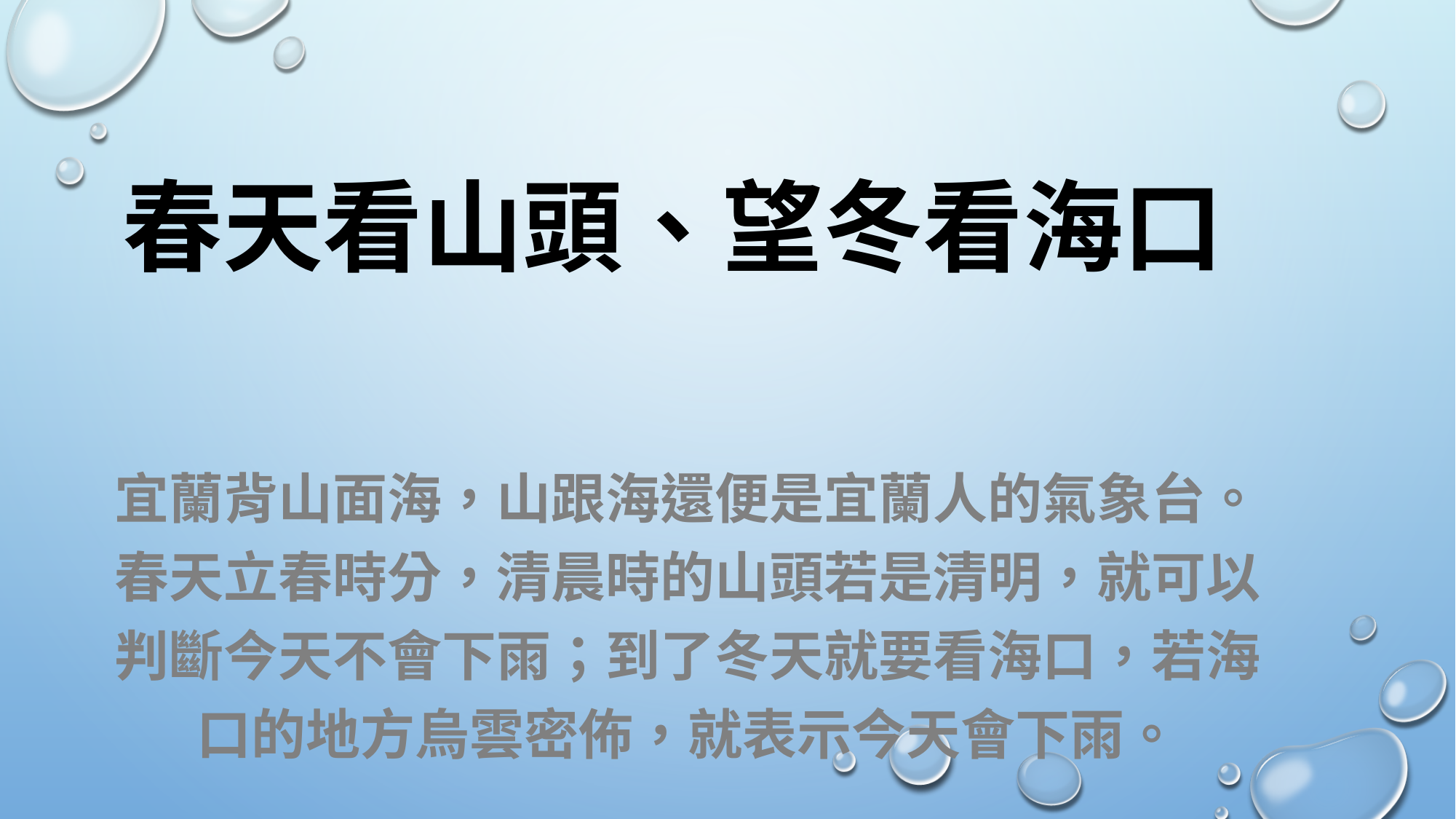

# 春天看山頭、望冬看海口
宜蘭背山面海，山跟海還便是宜蘭人的氣象台。春天立春時分，清晨時的山頭若是清明，就可以判斷今天不會下雨；到了冬天就要看海口，若海口的地方烏雲密佈，就表示今天會下雨。